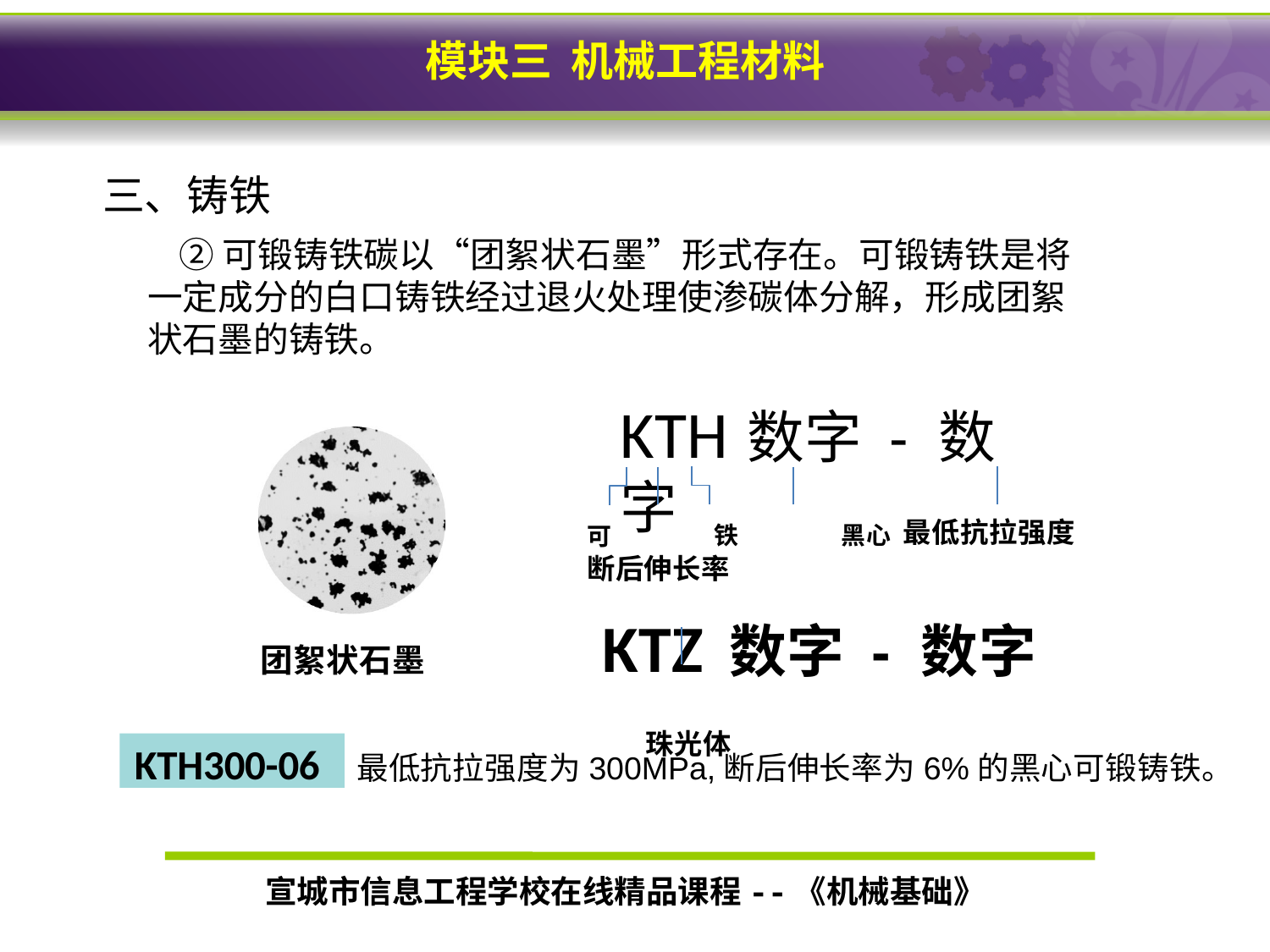

# 三、铸铁
    ②可锻铸铁碳以“团絮状石墨”形式存在。可锻铸铁是将一定成分的白口铸铁经过退火处理使渗碳体分解，形成团絮状石墨的铸铁。
KTH	数字 - 数字

可	铁	黑心  最低抗拉强度	断后伸长率
KTZ	数字 - 数字
珠光体

团絮状石墨
KTH300-06
最低抗拉强度为300MPa,断后伸长率为6%的黑心可锻铸铁。